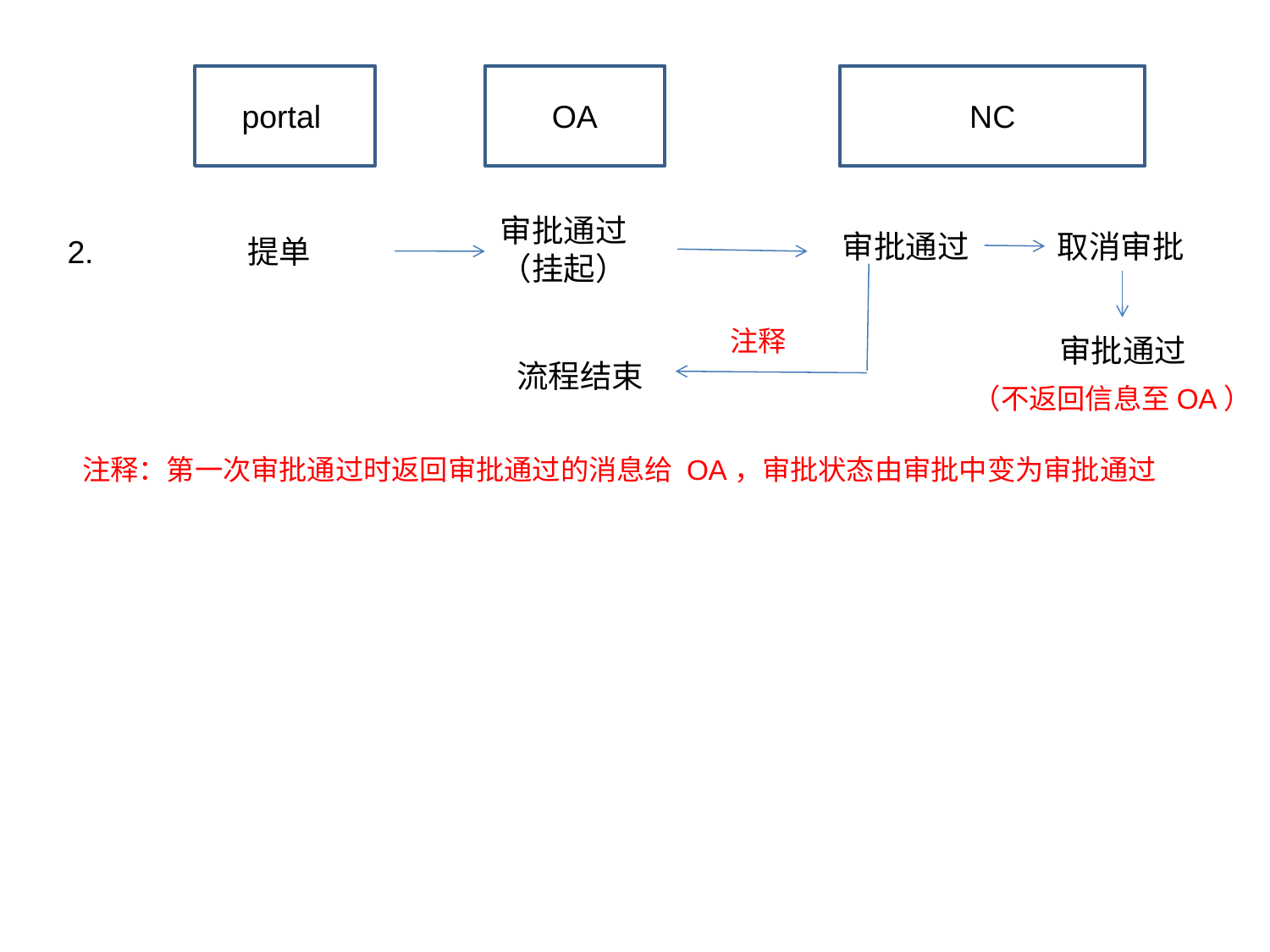

portall
OA
NC
审批通过（挂起）
审批通过
取消审批
2.
提单
注释
审批通过
流程结束
（不返回信息至OA）
注释：第一次审批通过时返回审批通过的消息给 OA，审批状态由审批中变为审批通过